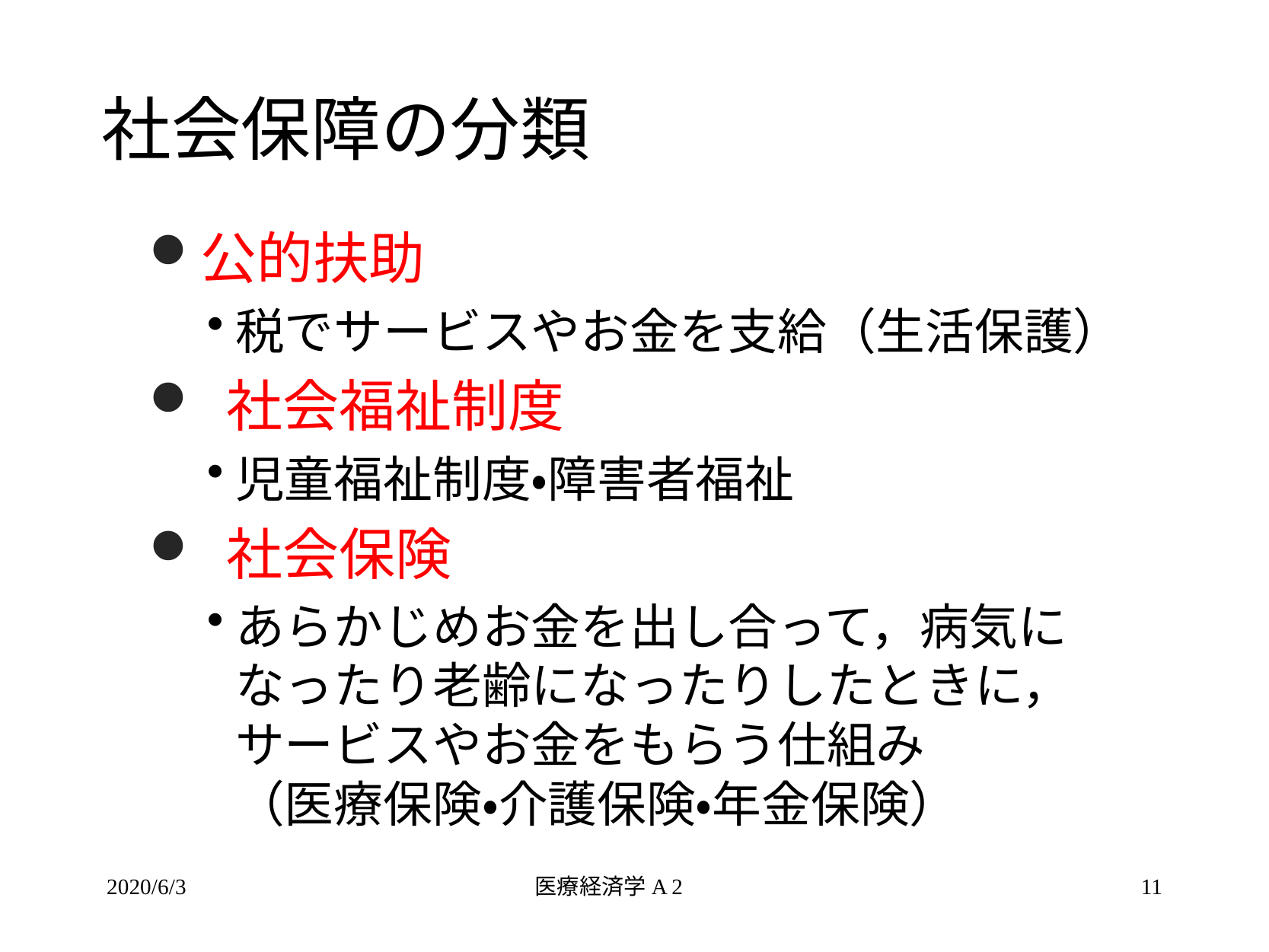

# 社会保障の分類
公的扶助
税でサービスやお金を支給（生活保護）
 社会福祉制度
児童福祉制度・障害者福祉
 社会保険
あらかじめお金を出し合って，病気になったり老齢になったりしたときに，サービスやお金をもらう仕組み
（医療保険・介護保険・年金保険）

2020/6/3
医療経済学A 2
11